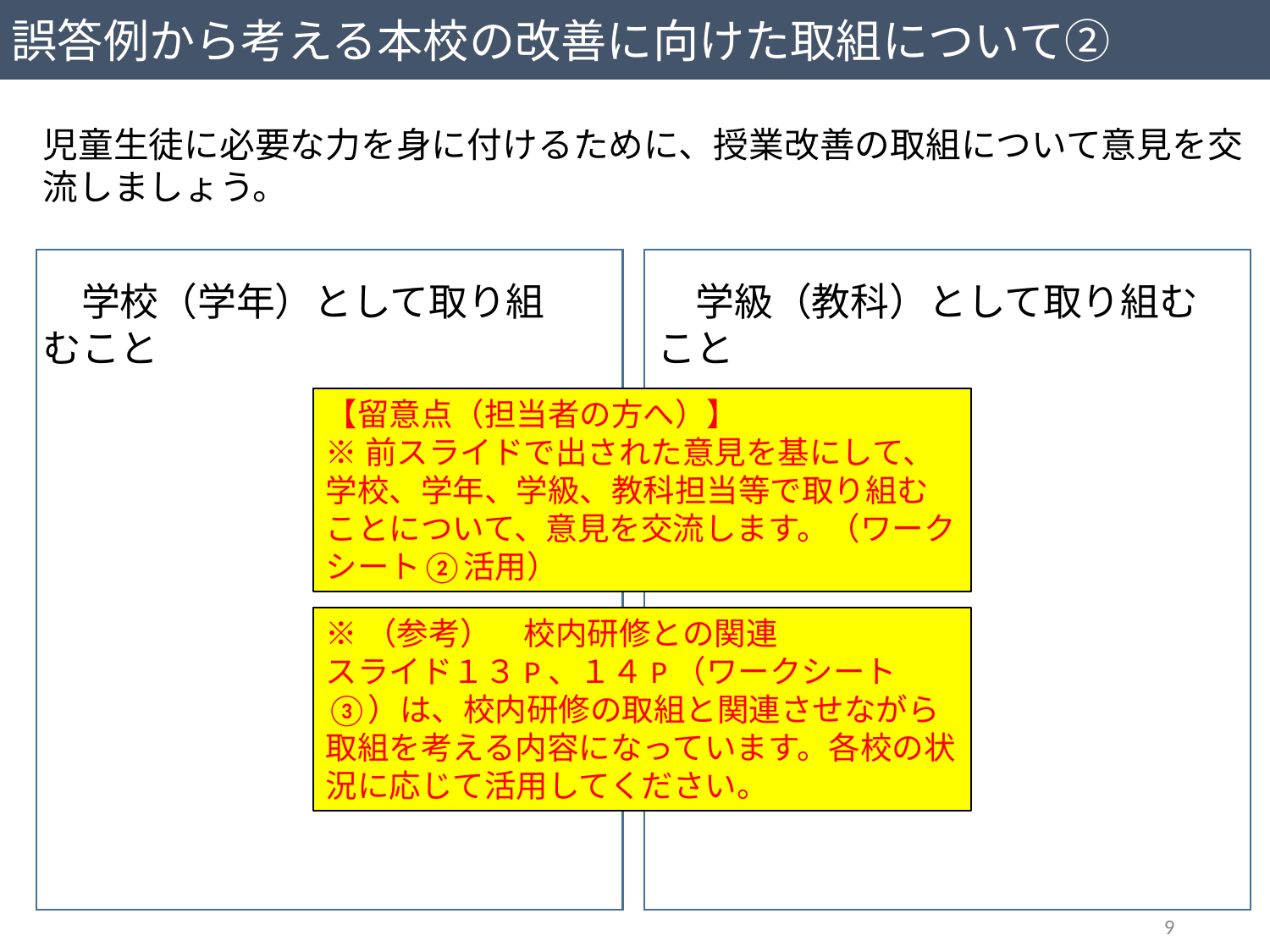

誤答例から考える本校の改善に向けた取組について②
児童生徒に必要な力を身に付けるために、授業改善の取組について意見を交流しましょう。

　学級（教科）として取り組むこと
　学校（学年）として取り組むこと
【留意点（担当者の方へ）】
※前スライドで出された意見を基にして、学校、学年、学級、教科担当等で取り組むことについて、意見を交流します。（ワークシート②活用）
※（参考）　校内研修との関連
スライド１３P、１４P（ワークシート③）は、校内研修の取組と関連させながら取組を考える内容になっています。各校の状況に応じて活用してください。
9